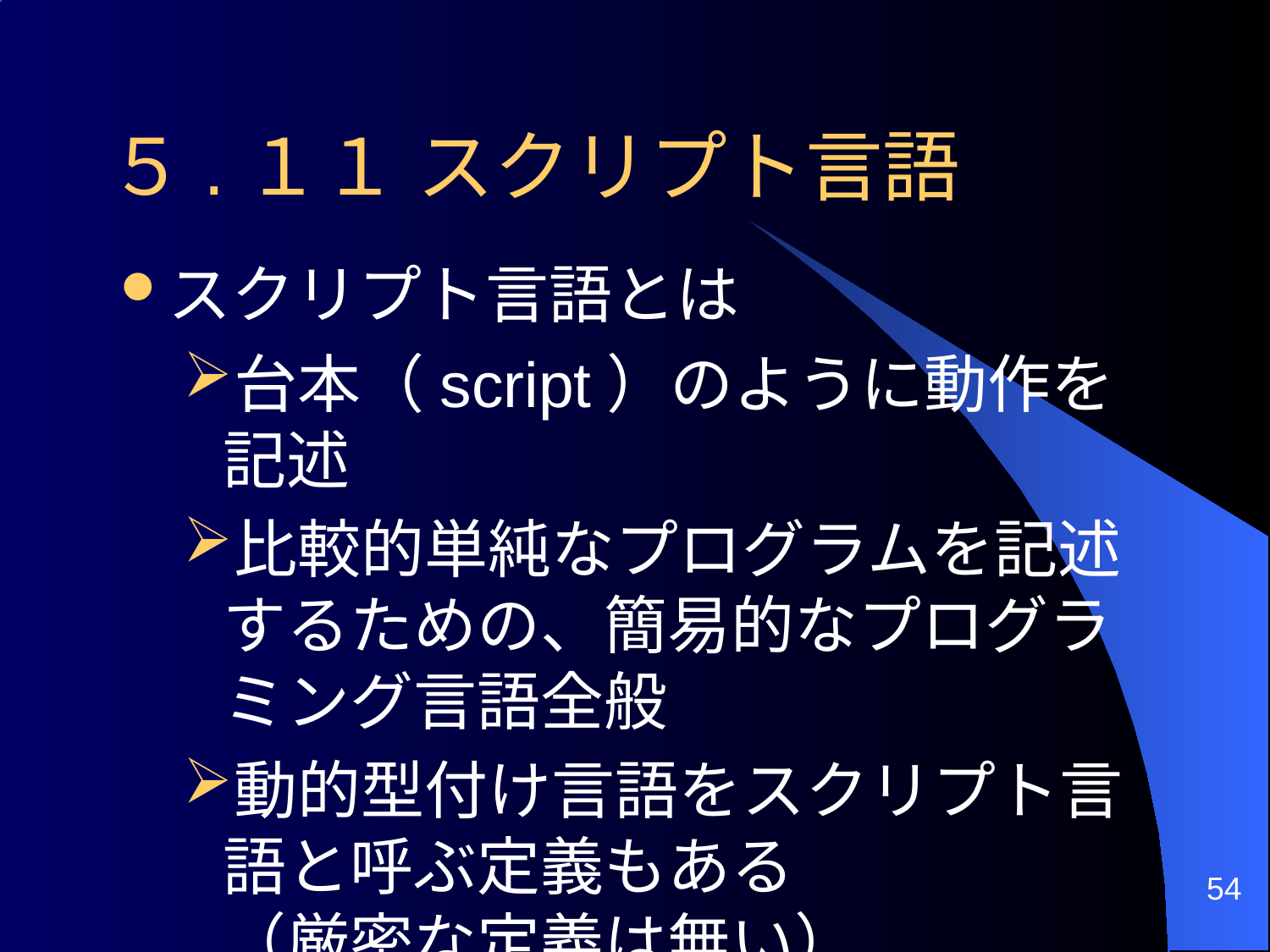

# ５.１１ スクリプト言語
スクリプト言語とは
台本（script）のように動作を記述
比較的単純なプログラムを記述するための、簡易的なプログラミング言語全般
動的型付け言語をスクリプト言語と呼ぶ定義もある
（厳密な定義は無い）
54